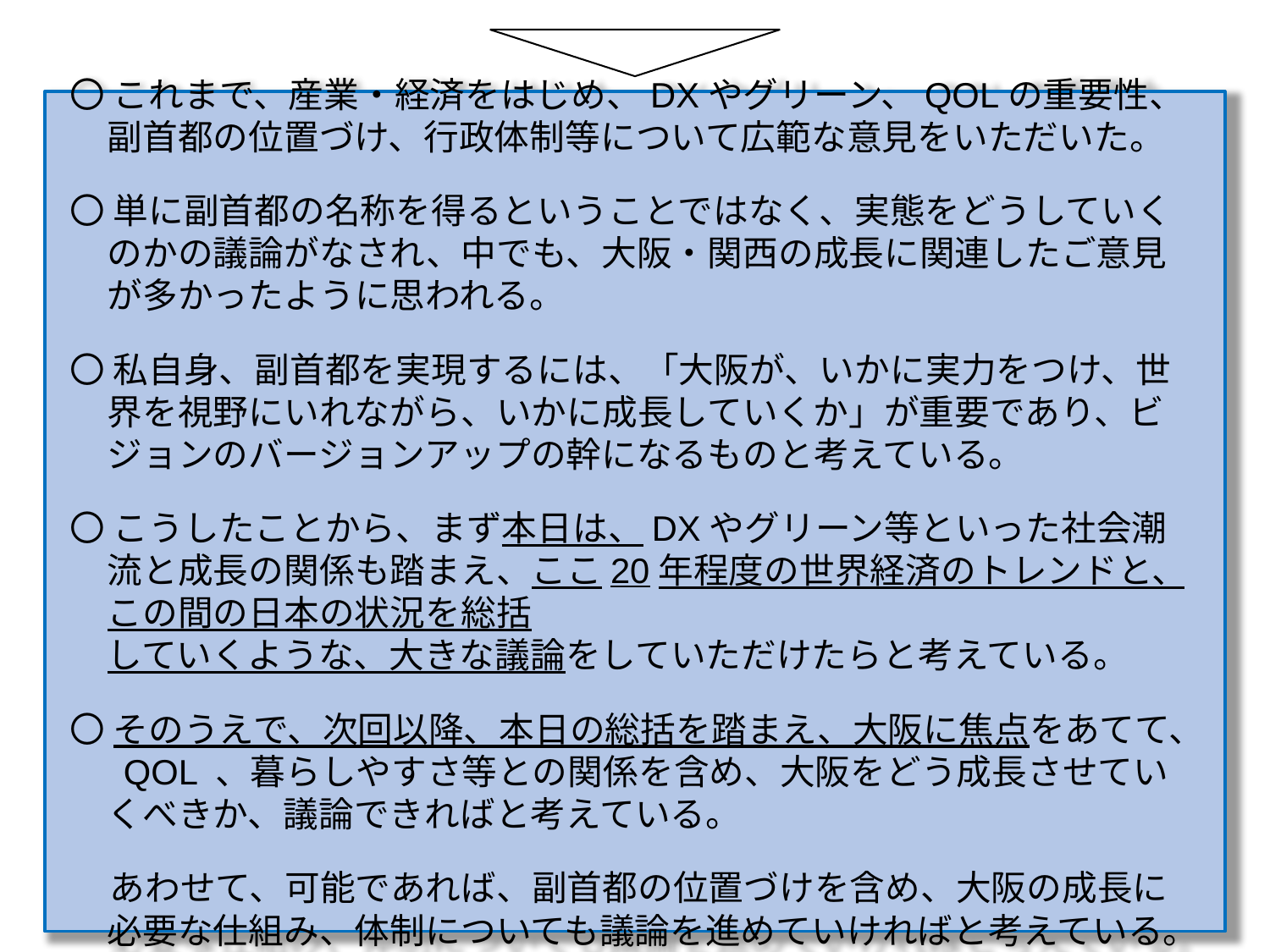

〇 これまで、産業・経済をはじめ、DXやグリーン、QOLの重要性、副首都の位置づけ、行政体制等について広範な意見をいただいた。
〇 単に副首都の名称を得るということではなく、実態をどうしていくのかの議論がなされ、中でも、大阪・関西の成長に関連したご意見が多かったように思われる。
〇 私自身、副首都を実現するには、「大阪が、いかに実力をつけ、世界を視野にいれながら、いかに成長していくか」が重要であり、ビジョンのバージョンアップの幹になるものと考えている。
〇 こうしたことから、まず本日は、DXやグリーン等といった社会潮流と成長の関係も踏まえ、ここ20年程度の世界経済のトレンドと、この間の日本の状況を総括
していくような、大きな議論をしていただけたらと考えている。
〇 そのうえで、次回以降、本日の総括を踏まえ、大阪に焦点をあてて、 QOL 、暮らしやすさ等との関係を含め、大阪をどう成長させていくべきか、議論できればと考えている。
    あわせて、可能であれば、副首都の位置づけを含め、大阪の成長に必要な仕組み、体制についても議論を進めていければと考えている。